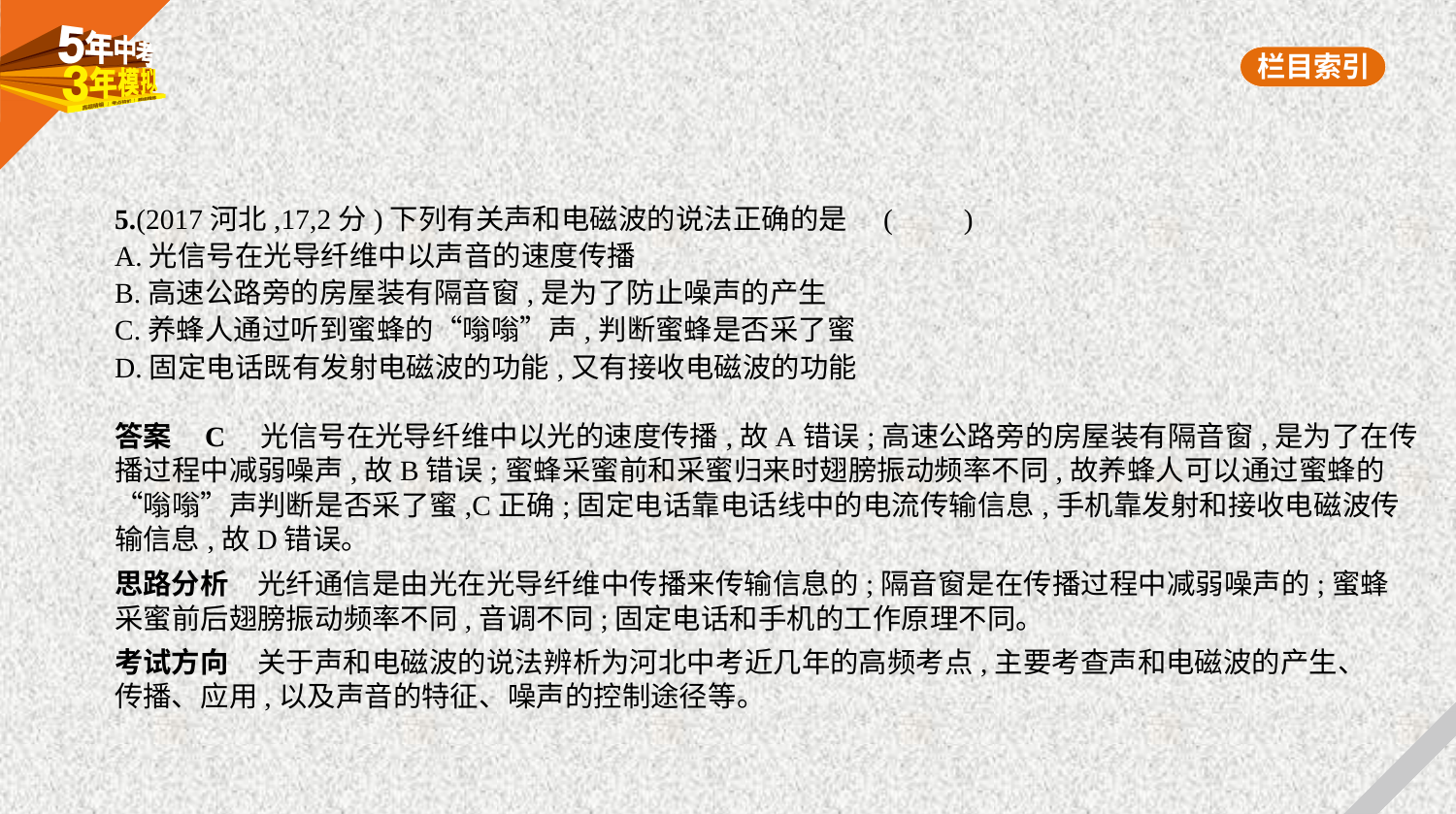

5.(2017河北,17,2分)下列有关声和电磁波的说法正确的是 (　　)
A.光信号在光导纤维中以声音的速度传播
B.高速公路旁的房屋装有隔音窗,是为了防止噪声的产生
C.养蜂人通过听到蜜蜂的“嗡嗡”声,判断蜜蜂是否采了蜜
D.固定电话既有发射电磁波的功能,又有接收电磁波的功能
答案    C　光信号在光导纤维中以光的速度传播,故A错误;高速公路旁的房屋装有隔音窗,是为了在传
播过程中减弱噪声,故B错误;蜜蜂采蜜前和采蜜归来时翅膀振动频率不同,故养蜂人可以通过蜜蜂的
“嗡嗡”声判断是否采了蜜,C正确;固定电话靠电话线中的电流传输信息,手机靠发射和接收电磁波传
输信息,故D错误。
思路分析　光纤通信是由光在光导纤维中传播来传输信息的;隔音窗是在传播过程中减弱噪声的;蜜蜂
采蜜前后翅膀振动频率不同,音调不同;固定电话和手机的工作原理不同。
考试方向　关于声和电磁波的说法辨析为河北中考近几年的高频考点,主要考查声和电磁波的产生、
传播、应用,以及声音的特征、噪声的控制途径等。